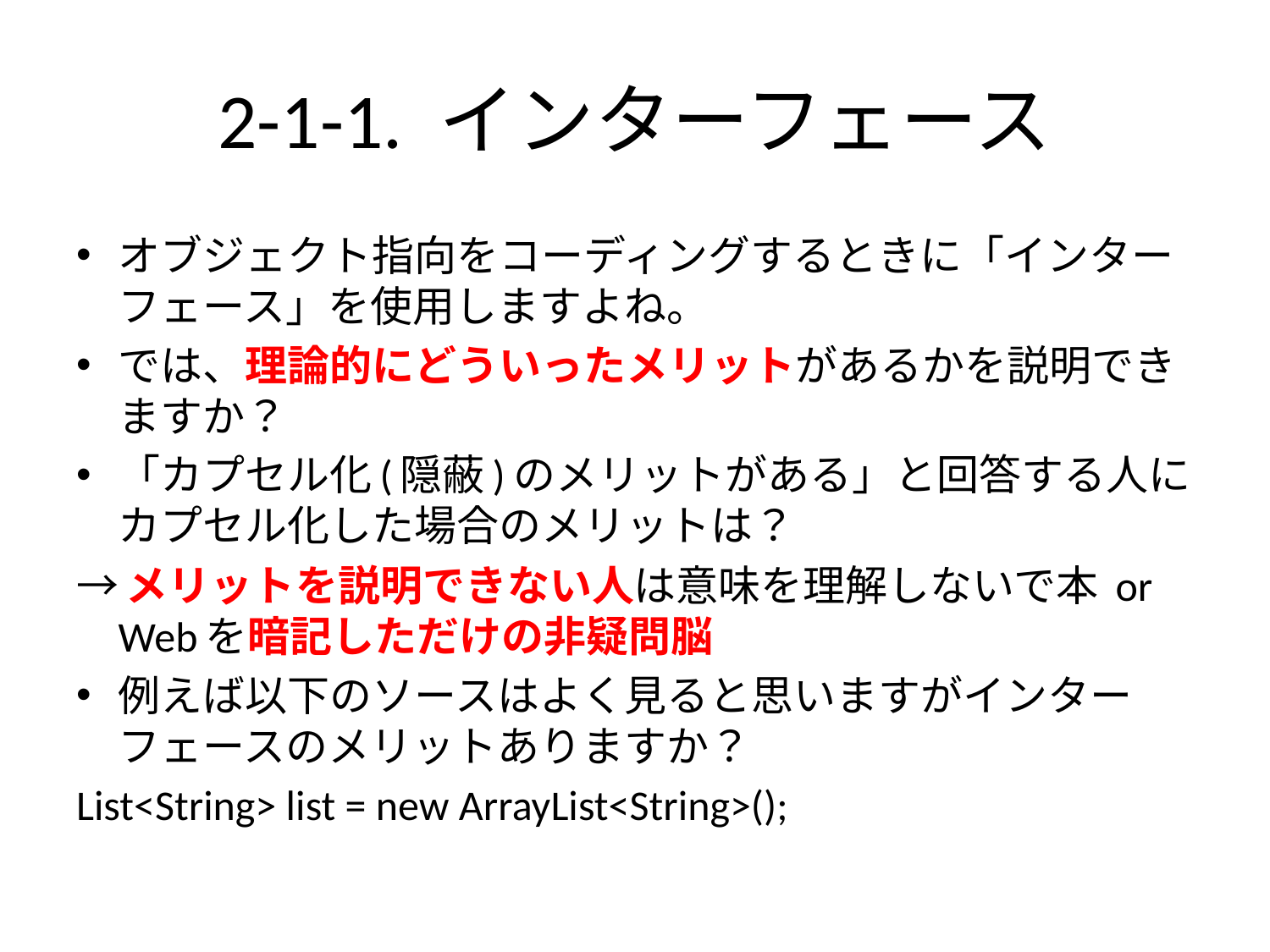

# 2-1-1. インターフェース
オブジェクト指向をコーディングするときに「インターフェース」を使用しますよね。
では、理論的にどういったメリットがあるかを説明できますか？
「カプセル化(隠蔽)のメリットがある」と回答する人にカプセル化した場合のメリットは？
→メリットを説明できない人は意味を理解しないで本 or Webを暗記しただけの非疑問脳
例えば以下のソースはよく見ると思いますがインターフェースのメリットありますか？
List<String> list = new ArrayList<String>();